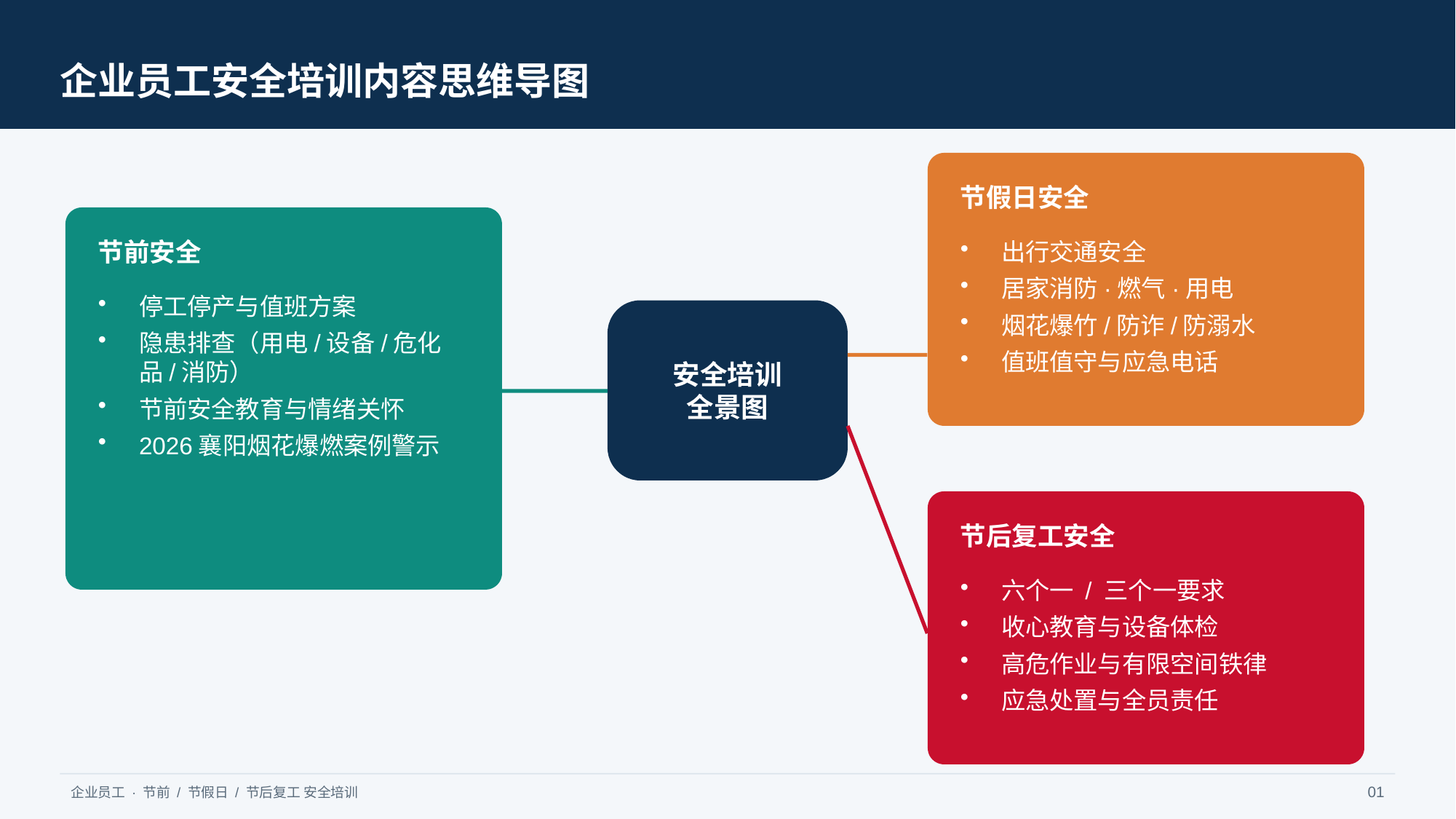

培训全景
企业员工安全培训内容思维导图

节假日安全

节前安全
出行交通安全
居家消防·燃气·用电
烟花爆竹/防诈/防溺水
值班值守与应急电话
停工停产与值班方案
隐患排查（用电/设备/危化品/消防）
节前安全教育与情绪关怀
2026襄阳烟花爆燃案例警示

安全培训
全景图

节后复工安全
六个一 / 三个一要求
收心教育与设备体检
高危作业与有限空间铁律
应急处置与全员责任

企业员工 · 节前 / 节假日 / 节后复工 安全培训
01